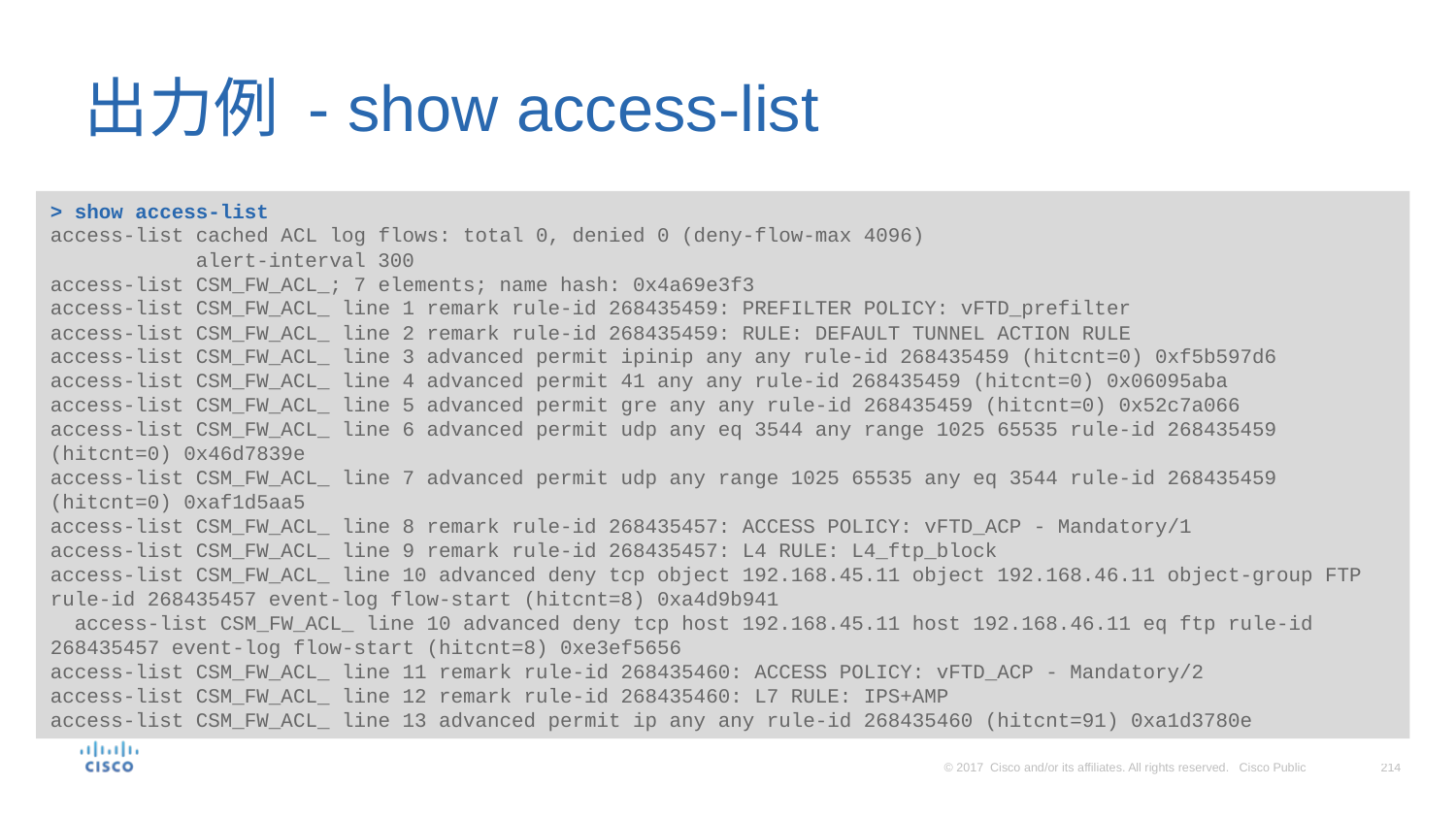

# 出力例 - show access-list
> show access-list
access-list cached ACL log flows: total 0, denied 0 (deny-flow-max 4096)
            alert-interval 300
access-list CSM_FW_ACL_; 7 elements; name hash: 0x4a69e3f3
access-list CSM_FW_ACL_ line 1 remark rule-id 268435459: PREFILTER POLICY: vFTD_prefilter
access-list CSM_FW_ACL_ line 2 remark rule-id 268435459: RULE: DEFAULT TUNNEL ACTION RULE
access-list CSM_FW_ACL_ line 3 advanced permit ipinip any any rule-id 268435459 (hitcnt=0) 0xf5b597d6
access-list CSM_FW_ACL_ line 4 advanced permit 41 any any rule-id 268435459 (hitcnt=0) 0x06095aba
access-list CSM_FW_ACL_ line 5 advanced permit gre any any rule-id 268435459 (hitcnt=0) 0x52c7a066
access-list CSM_FW_ACL_ line 6 advanced permit udp any eq 3544 any range 1025 65535 rule-id 268435459 (hitcnt=0) 0x46d7839e
access-list CSM_FW_ACL_ line 7 advanced permit udp any range 1025 65535 any eq 3544 rule-id 268435459 (hitcnt=0) 0xaf1d5aa5
access-list CSM_FW_ACL_ line 8 remark rule-id 268435457: ACCESS POLICY: vFTD_ACP - Mandatory/1
access-list CSM_FW_ACL_ line 9 remark rule-id 268435457: L4 RULE: L4_ftp_block
access-list CSM_FW_ACL_ line 10 advanced deny tcp object 192.168.45.11 object 192.168.46.11 object-group FTP rule-id 268435457 event-log flow-start (hitcnt=8) 0xa4d9b941
  access-list CSM_FW_ACL_ line 10 advanced deny tcp host 192.168.45.11 host 192.168.46.11 eq ftp rule-id 268435457 event-log flow-start (hitcnt=8) 0xe3ef5656
access-list CSM_FW_ACL_ line 11 remark rule-id 268435460: ACCESS POLICY: vFTD_ACP - Mandatory/2
access-list CSM_FW_ACL_ line 12 remark rule-id 268435460: L7 RULE: IPS+AMP
access-list CSM_FW_ACL_ line 13 advanced permit ip any any rule-id 268435460 (hitcnt=91) 0xa1d3780e